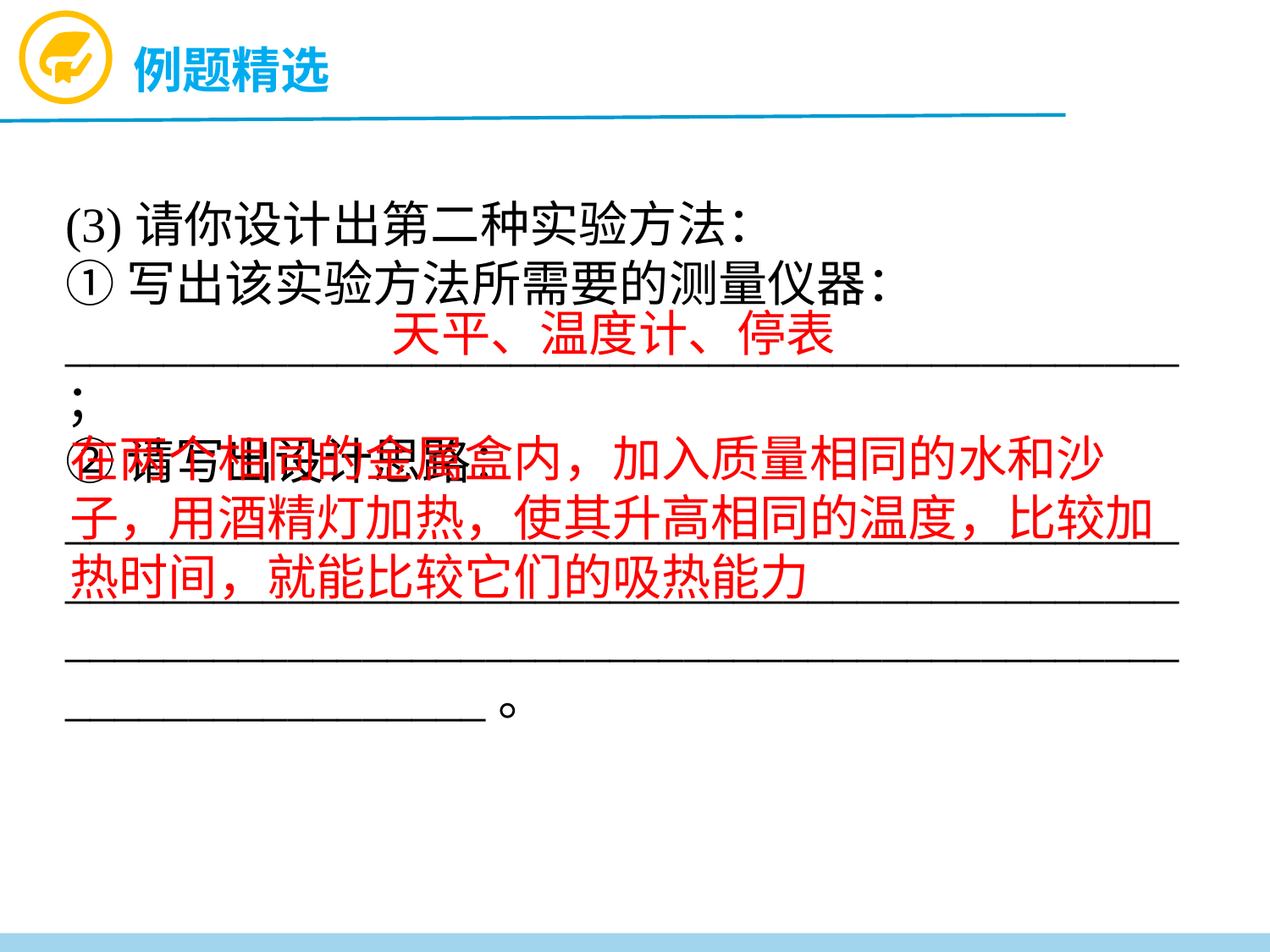

例题精选
(3)请你设计出第二种实验方法：
①写出该实验方法所需要的测量仪器：_____________________________________________；
②请写出设计思路：________________________________________________________________________________________________________________________________________________________。
天平、温度计、停表
在两个相同的金属盒内，加入质量相同的水和沙子，用酒精灯加热，使其升高相同的温度，比较加热时间，就能比较它们的吸热能力